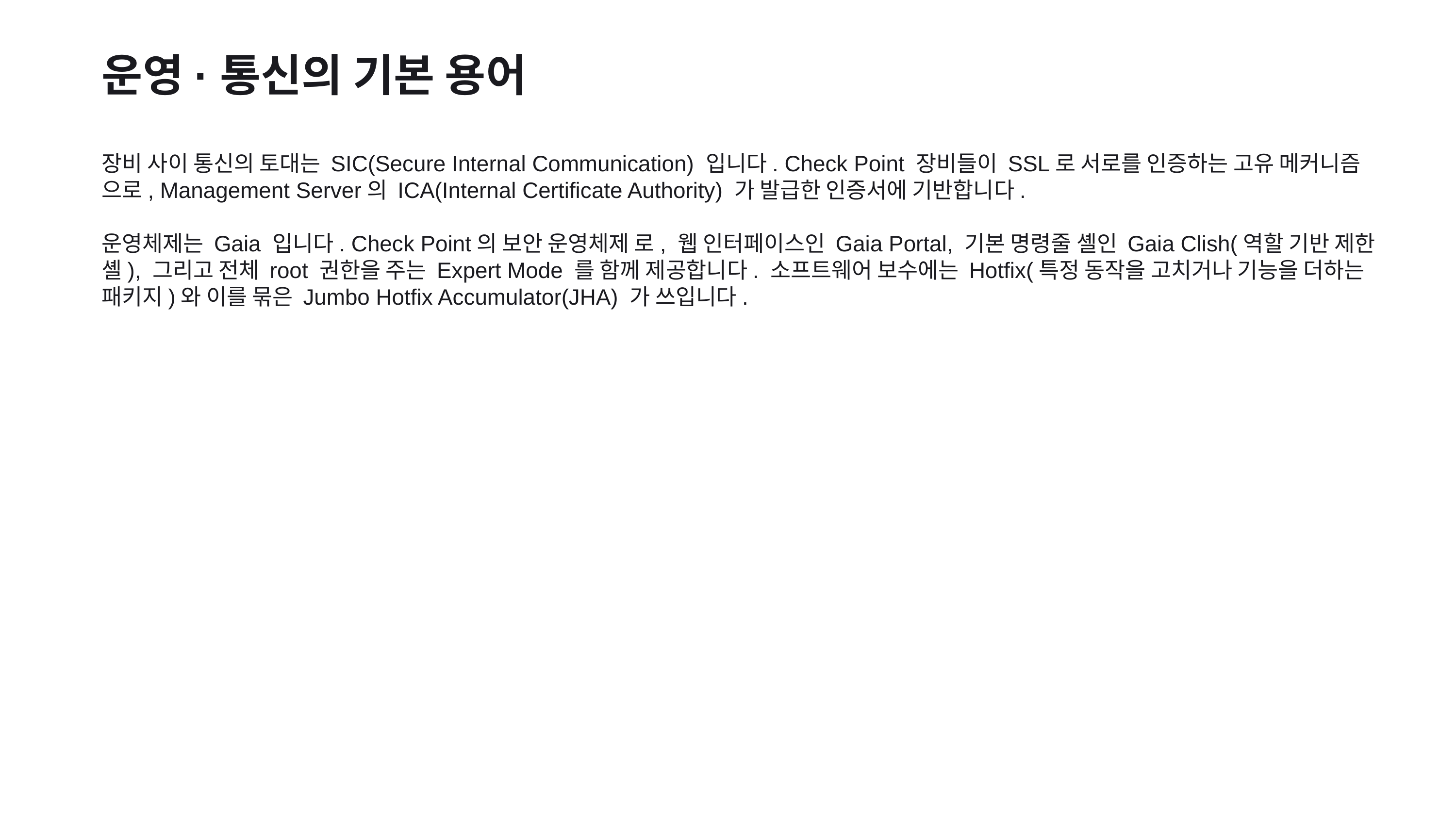

운영·통신의 기본 용어
장비 사이 통신의 토대는 SIC(Secure Internal Communication) 입니다. Check Point 장비들이 SSL로 서로를 인증하는 고유 메커니즘 으로, Management Server의 ICA(Internal Certificate Authority) 가 발급한 인증서에 기반합니다.

운영체제는 Gaia 입니다. Check Point의 보안 운영체제 로, 웹 인터페이스인 Gaia Portal, 기본 명령줄 셸인 Gaia Clish(역할 기반 제한 셸), 그리고 전체 root 권한을 주는 Expert Mode 를 함께 제공합니다. 소프트웨어 보수에는 Hotfix(특정 동작을 고치거나 기능을 더하는 패키지)와 이를 묶은 Jumbo Hotfix Accumulator(JHA) 가 쓰입니다.